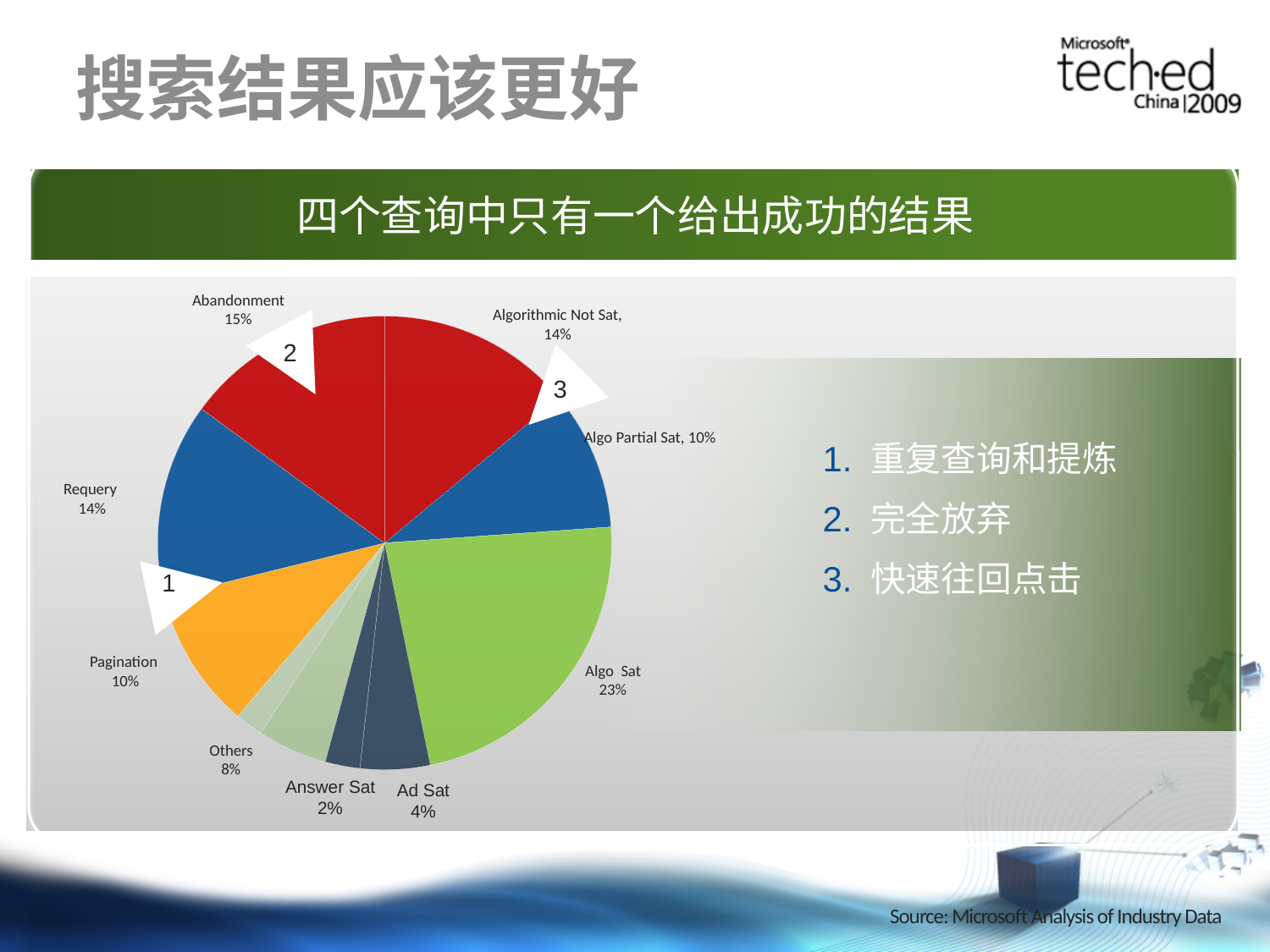

# 搜索结果应该更好

四个查询中只有一个给出成功的结果

Abandonment 15%
Algorithmic Not Sat, 14%

### Chart

| Category | CTR |
|---|---|
| Algo - Not Sat | 0.14 |
| Algo - Partial Sat | 0.1 |
| Algo - Satisfied | 0.23 |
| Ads | 0.050000000000000114 |
| Answers & Other | 0.025000000000000216 |
| Query Suggestions | 0.050000000000000114 |
| Speller  | 0.020000000000000052 |
| Pagination | 0.1 |
| Requery | 0.14 |
| Abandonment | 0.15000000000000024 |
2

3
Algo Partial Sat, 10%
重复查询和提炼
完全放弃
快速往回点击
Requery
14%

1
Pagination
10%
Algo  Sat
23%
Others
8%
Answer Sat
2%
Ad Sat
4%
Source: Microsoft Analysis of Industry Data